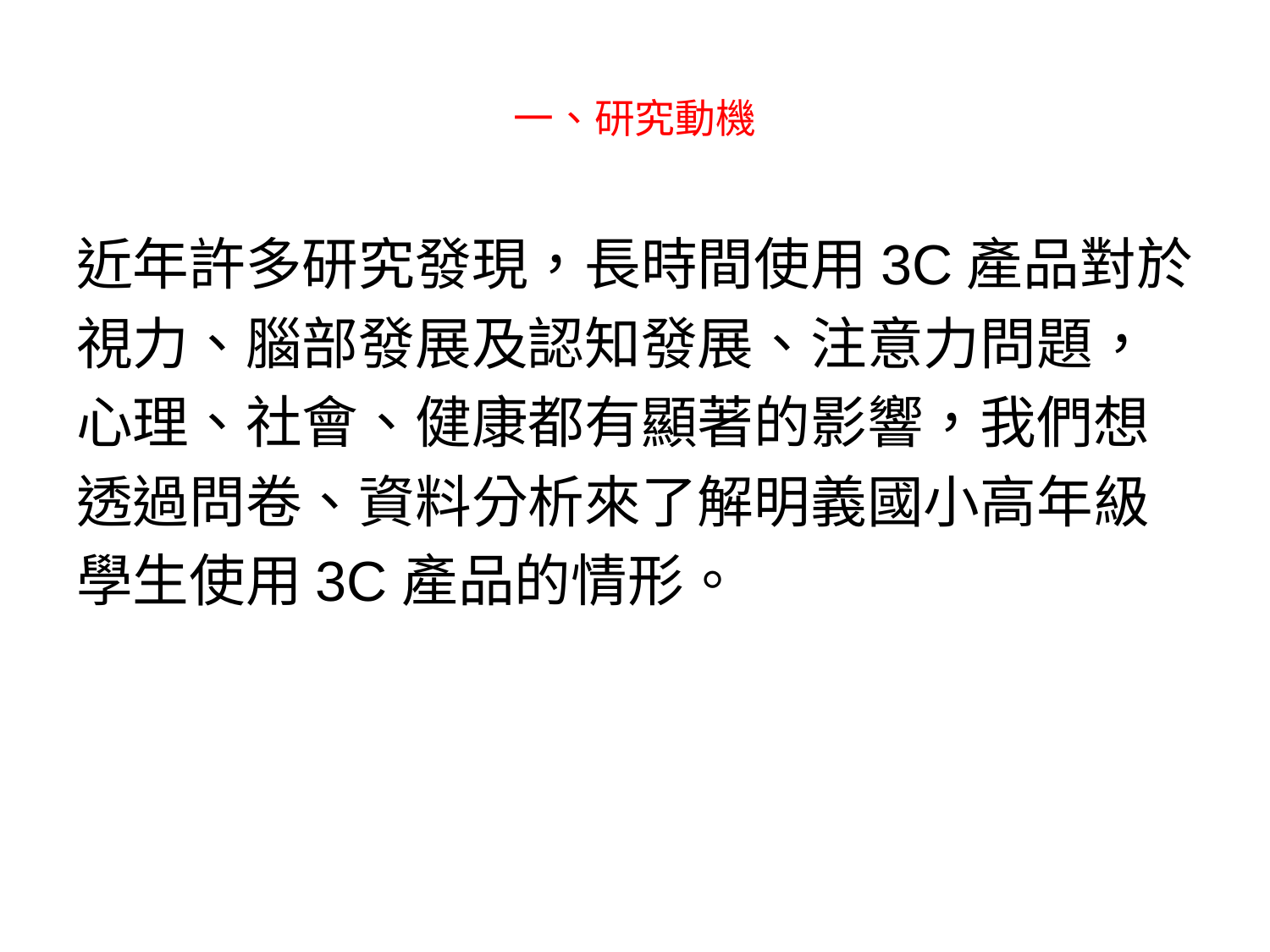

# 一、研究動機
近年許多研究發現，長時間使用3C產品對於
視力、腦部發展及認知發展、注意力問題，
心理、社會、健康都有顯著的影響，我們想
透過問卷、資料分析來了解明義國小高年級
學生使用3C產品的情形。